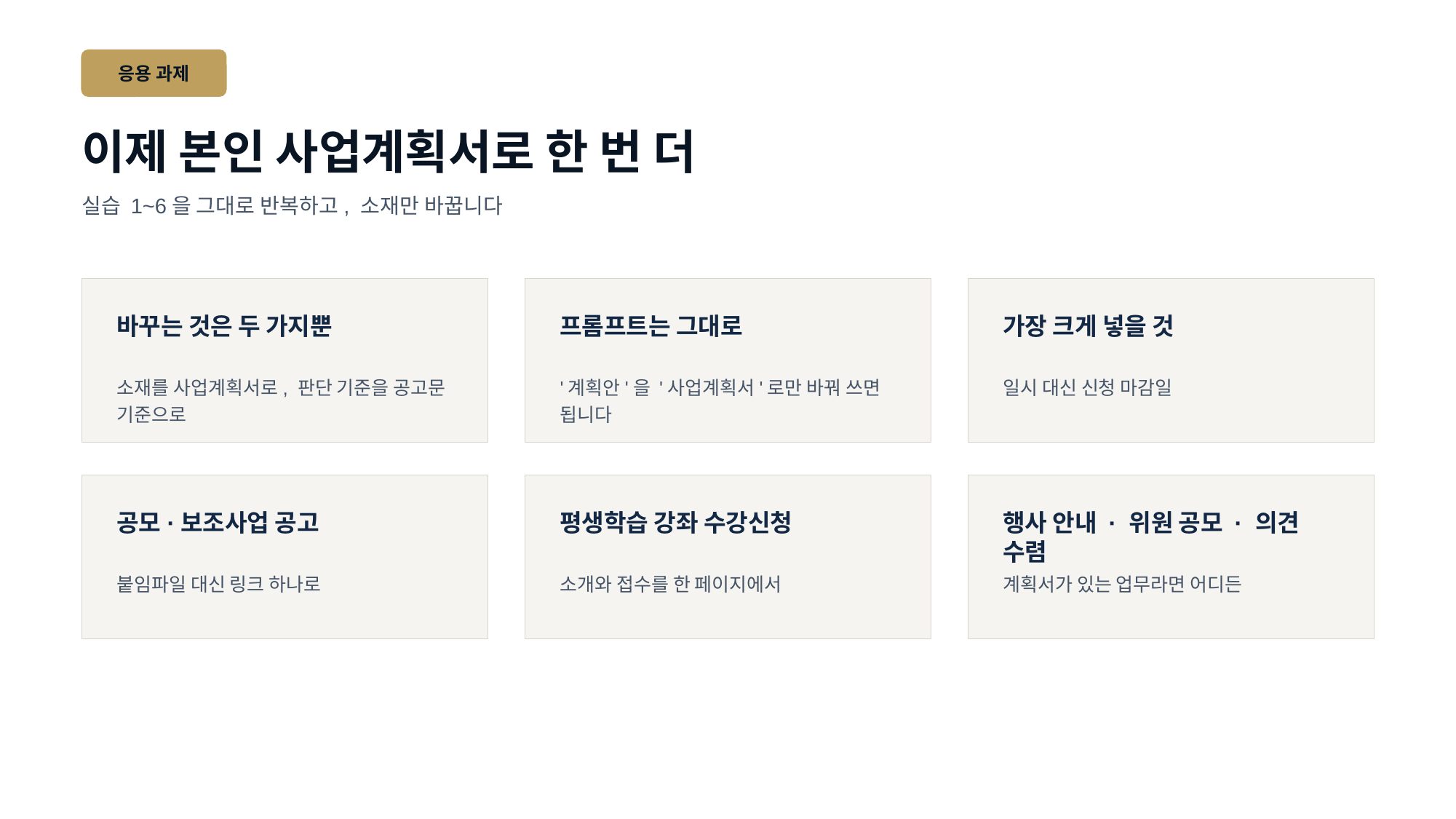

응용 과제
이제 본인 사업계획서로 한 번 더
실습 1~6을 그대로 반복하고, 소재만 바꿉니다

바꾸는 것은 두 가지뿐
프롬프트는 그대로
가장 크게 넣을 것
소재를 사업계획서로, 판단 기준을 공고문 기준으로
'계획안'을 '사업계획서'로만 바꿔 쓰면 됩니다
일시 대신 신청 마감일

공모·보조사업 공고
평생학습 강좌 수강신청
행사 안내 · 위원 공모 · 의견 수렴
붙임파일 대신 링크 하나로
소개와 접수를 한 페이지에서
계획서가 있는 업무라면 어디든